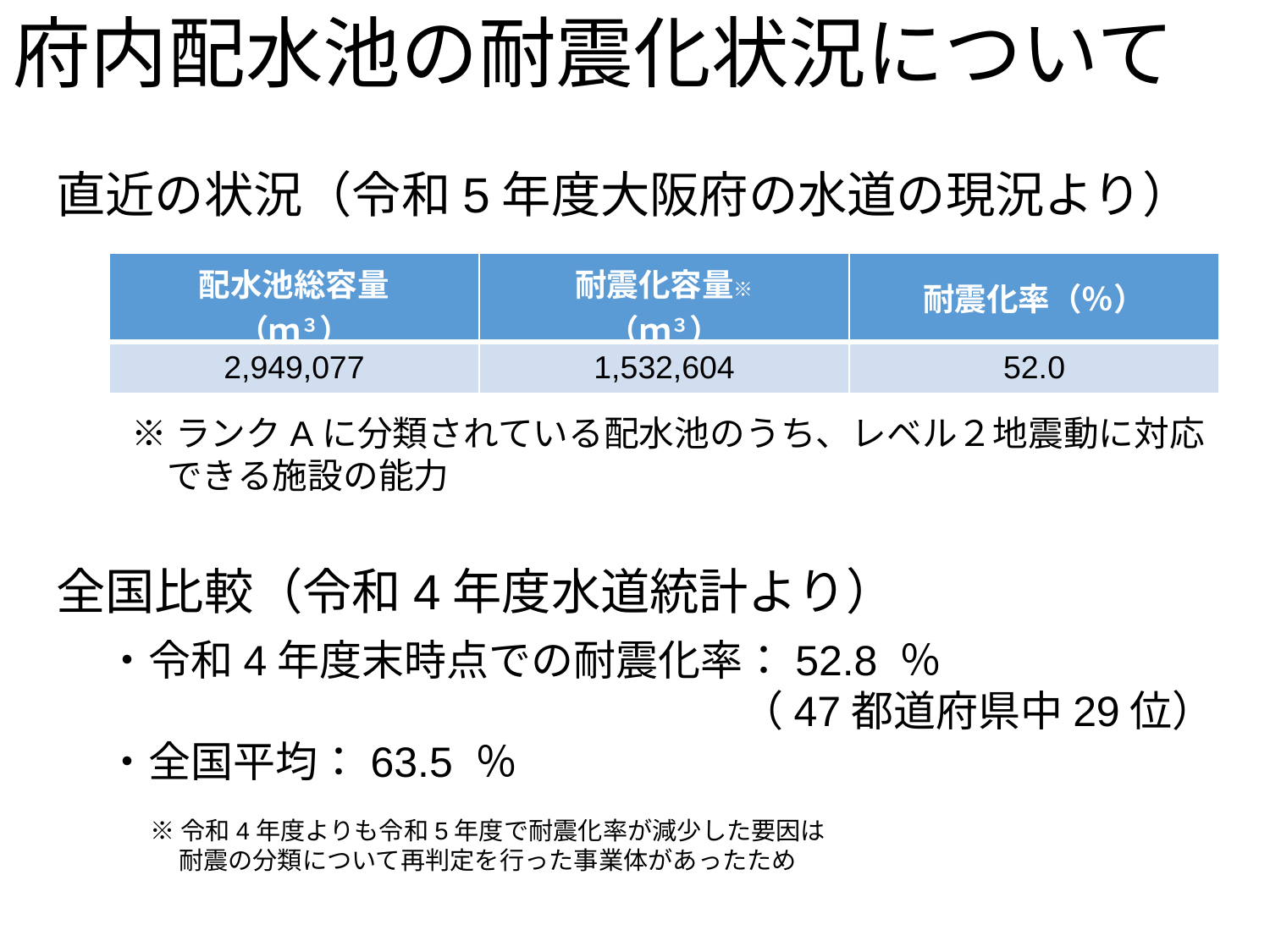

# 府内配水池の耐震化状況について
直近の状況（令和5年度大阪府の水道の現況より）
| 配水池総容量 （ｍ３） | 耐震化容量※ （ｍ３） | 耐震化率（％） |
| --- | --- | --- |
| 2,949,077 | 1,532,604 | 52.0 |
※ランクAに分類されている配水池のうち、レベル２地震動に対応
　できる施設の能力
全国比較（令和4年度水道統計より）
・令和4年度末時点での耐震化率：52.8 ％
　　　　　　　　　　　　　　　（47都道府県中29位）
・全国平均：63.5 ％
※令和4年度よりも令和5年度で耐震化率が減少した要因は
耐震の分類について再判定を行った事業体があったため